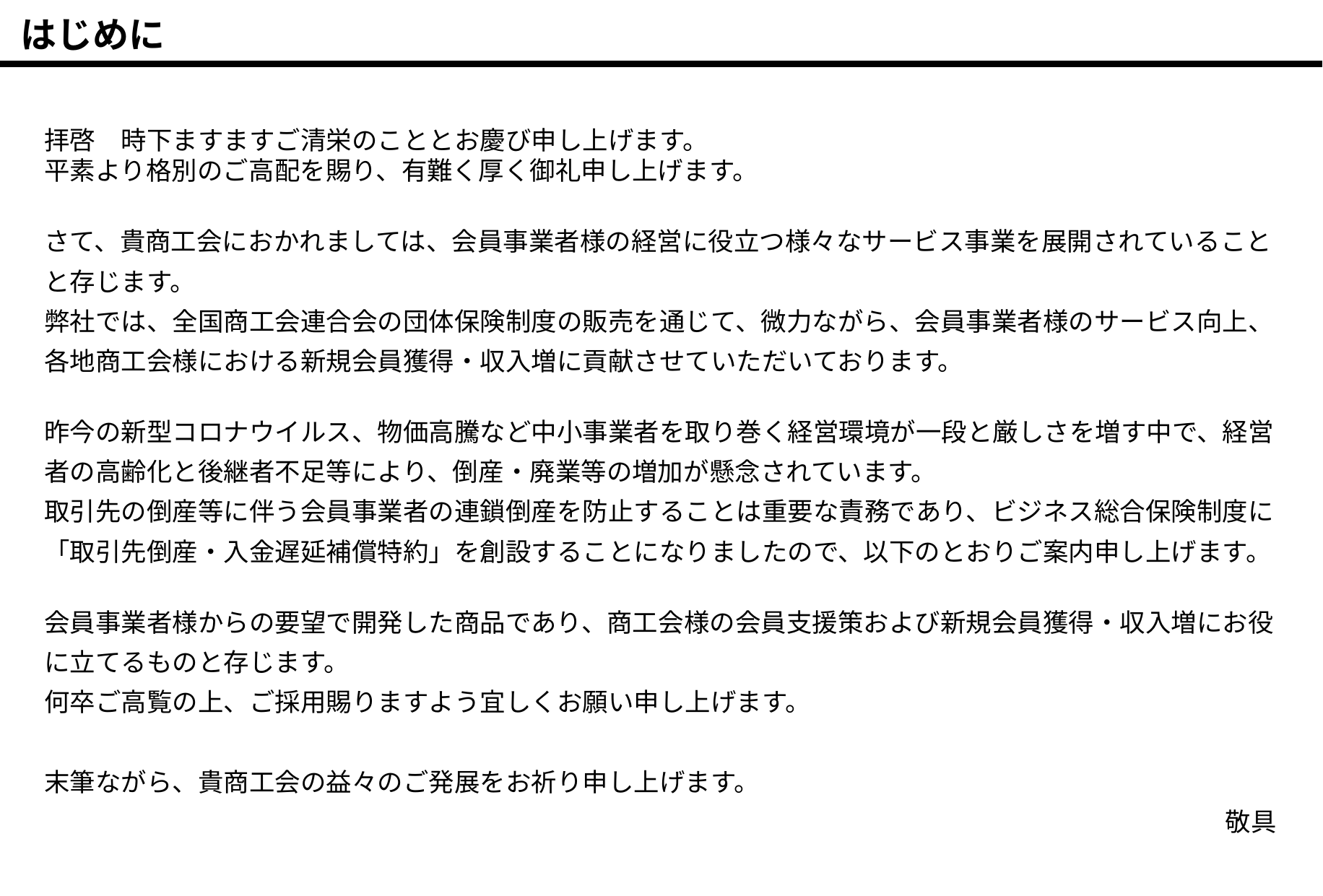

はじめに
拝啓　時下ますますご清栄のこととお慶び申し上げます。
平素より格別のご高配を賜り、有難く厚く御礼申し上げます。
さて、貴商工会におかれましては、会員事業者様の経営に役立つ様々なサービス事業を展開されていることと存じます。
弊社では、全国商工会連合会の団体保険制度の販売を通じて、微力ながら、会員事業者様のサービス向上、各地商工会様における新規会員獲得・収入増に貢献させていただいております。

昨今の新型コロナウイルス、物価高騰など中小事業者を取り巻く経営環境が一段と厳しさを増す中で、経営者の高齢化と後継者不足等により、倒産・廃業等の増加が懸念されています。
取引先の倒産等に伴う会員事業者の連鎖倒産を防止することは重要な責務であり、ビジネス総合保険制度に「取引先倒産・入金遅延補償特約」を創設することになりましたので、以下のとおりご案内申し上げます。

会員事業者様からの要望で開発した商品であり、商工会様の会員支援策および新規会員獲得・収入増にお役に立てるものと存じます。
何卒ご高覧の上、ご採用賜りますよう宜しくお願い申し上げます。

末筆ながら、貴商工会の益々のご発展をお祈り申し上げます。
敬具